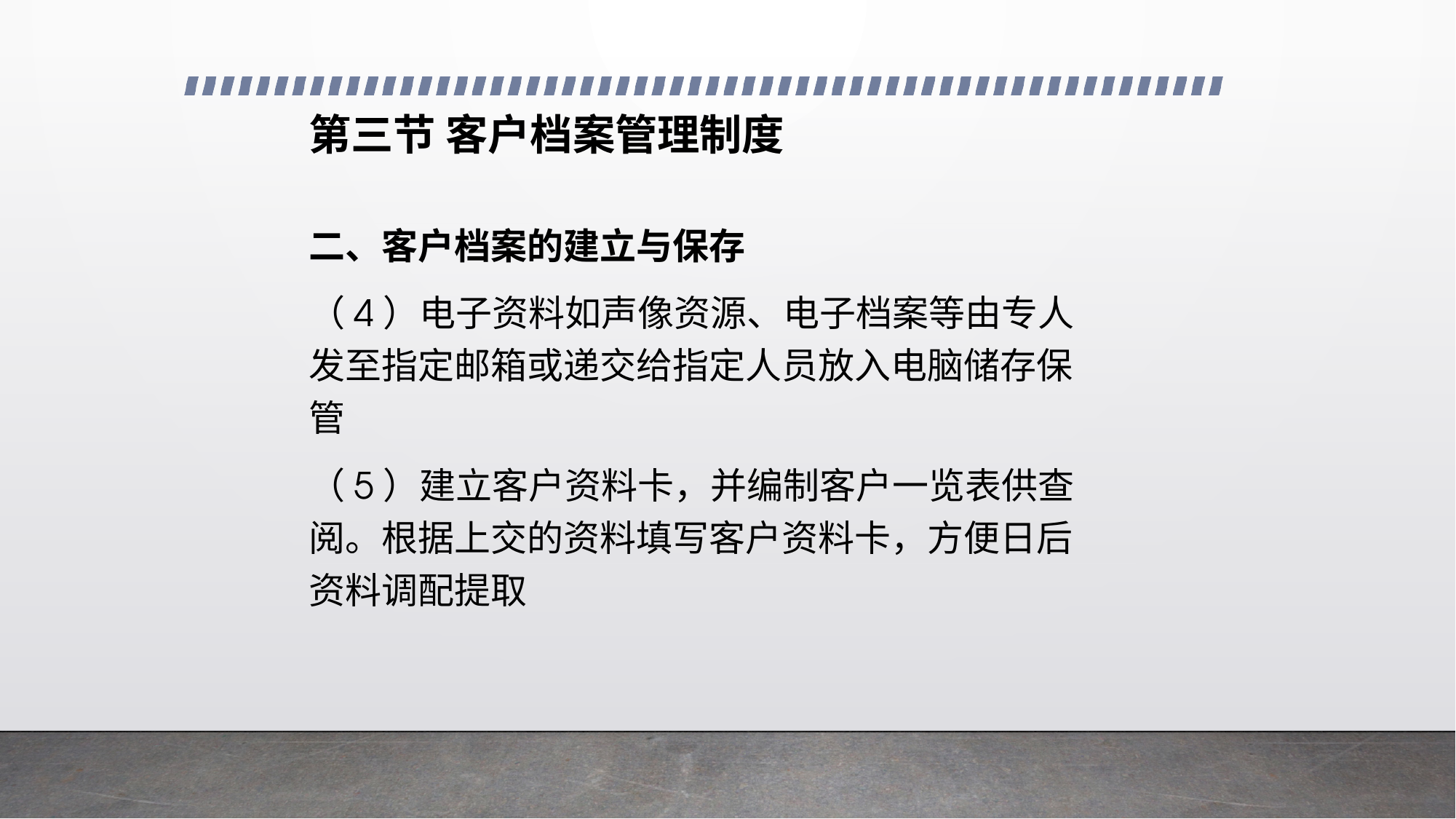

# 第三节 客户档案管理制度
二、客户档案的建立与保存
（4）电子资料如声像资源、电子档案等由专人发至指定邮箱或递交给指定人员放入电脑储存保管
（5）建立客户资料卡，并编制客户一览表供查阅。根据上交的资料填写客户资料卡，方便日后资料调配提取